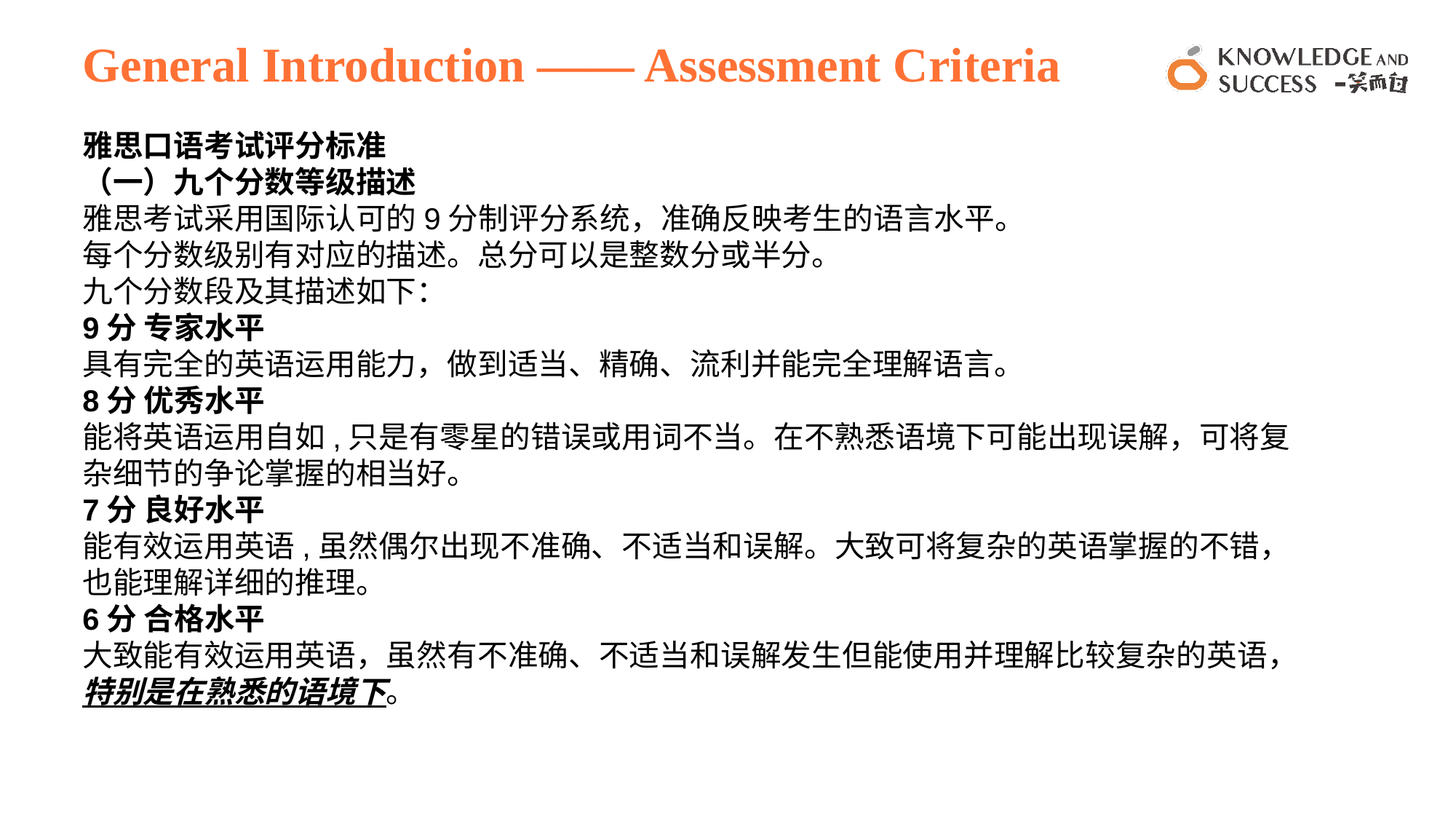

# General Introduction —— Assessment Criteria
雅思口语考试评分标准
（一）九个分数等级描述
雅思考试采用国际认可的9分制评分系统，准确反映考生的语言水平。
每个分数级别有对应的描述。总分可以是整数分或半分。
九个分数段及其描述如下：
9分 专家水平
具有完全的英语运用能力，做到适当、精确、流利并能完全理解语言。
8分 优秀水平
能将英语运用自如,只是有零星的错误或用词不当。在不熟悉语境下可能出现误解，可将复杂细节的争论掌握的相当好。
7分 良好水平
能有效运用英语,虽然偶尔出现不准确、不适当和误解。大致可将复杂的英语掌握的不错，也能理解详细的推理。
6分 合格水平
大致能有效运用英语，虽然有不准确、不适当和误解发生但能使用并理解比较复杂的英语，特别是在熟悉的语境下。